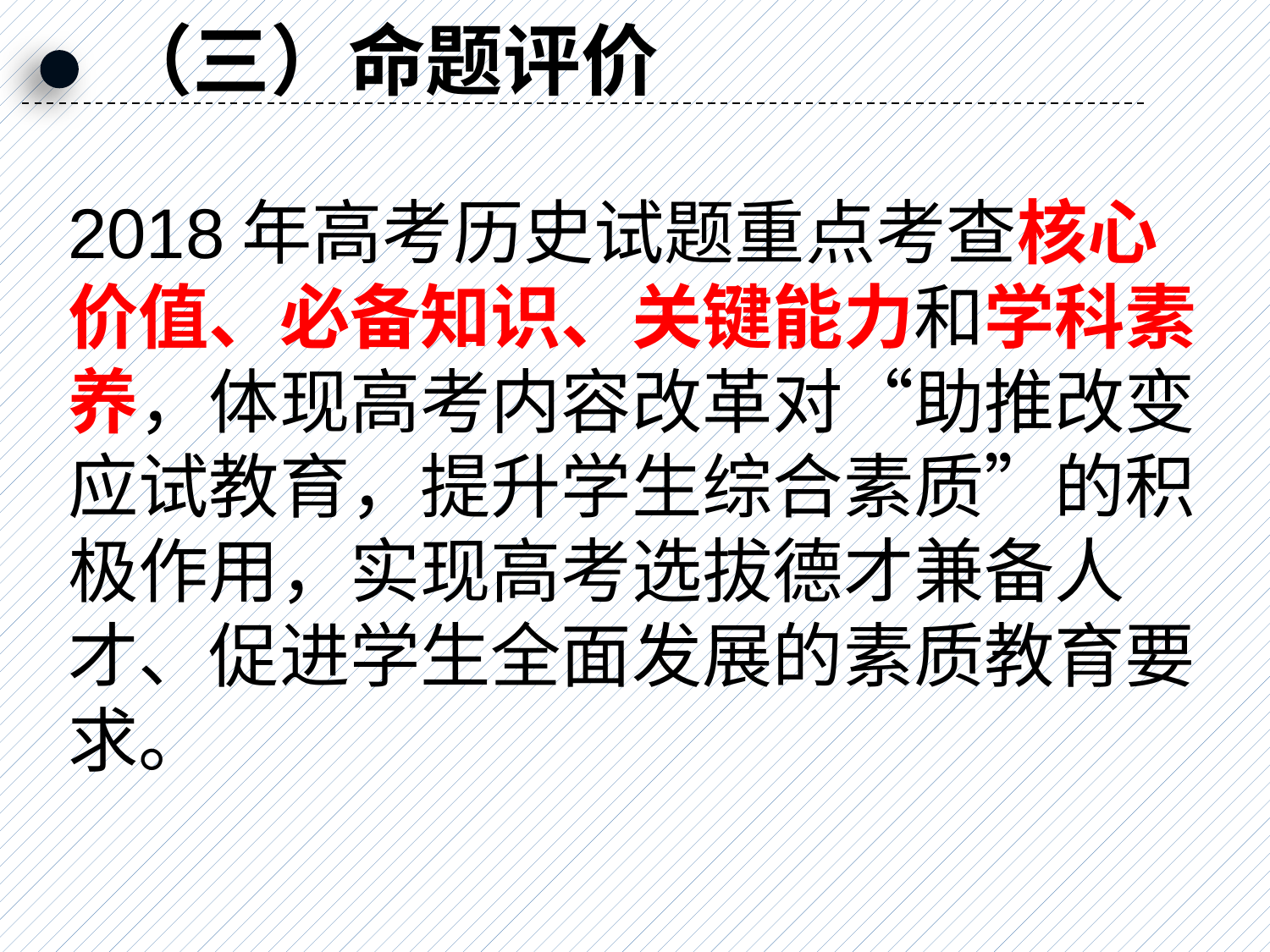

（三）命题评价

2018年高考历史试题重点考查核心价值、必备知识、关键能力和学科素养，体现高考内容改革对“助推改变应试教育，提升学生综合素质”的积极作用，实现高考选拔德才兼备人才、促进学生全面发展的素质教育要求。